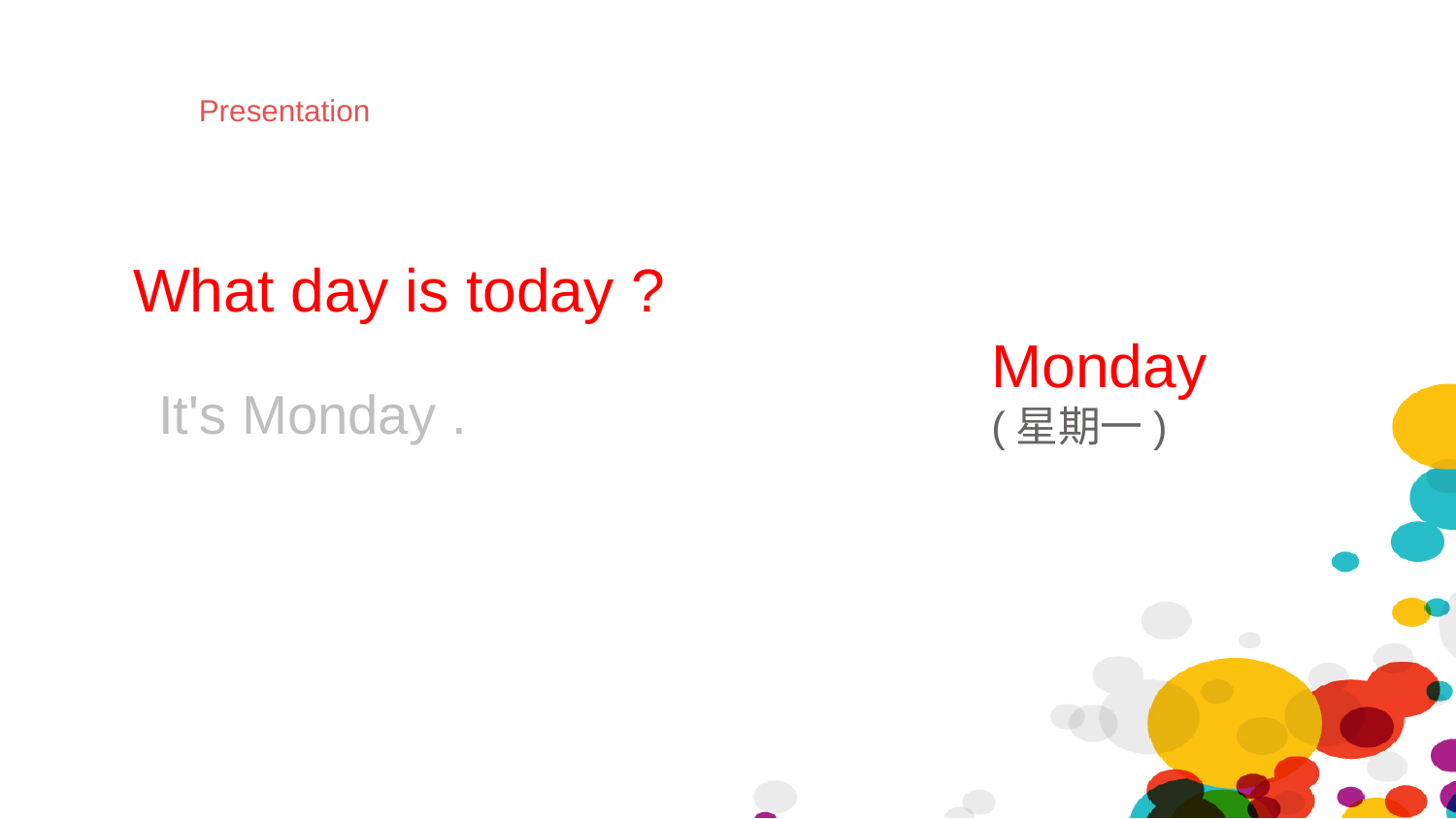

# Presentation
What day is today ?
Monday
(星期一)
It's Monday .